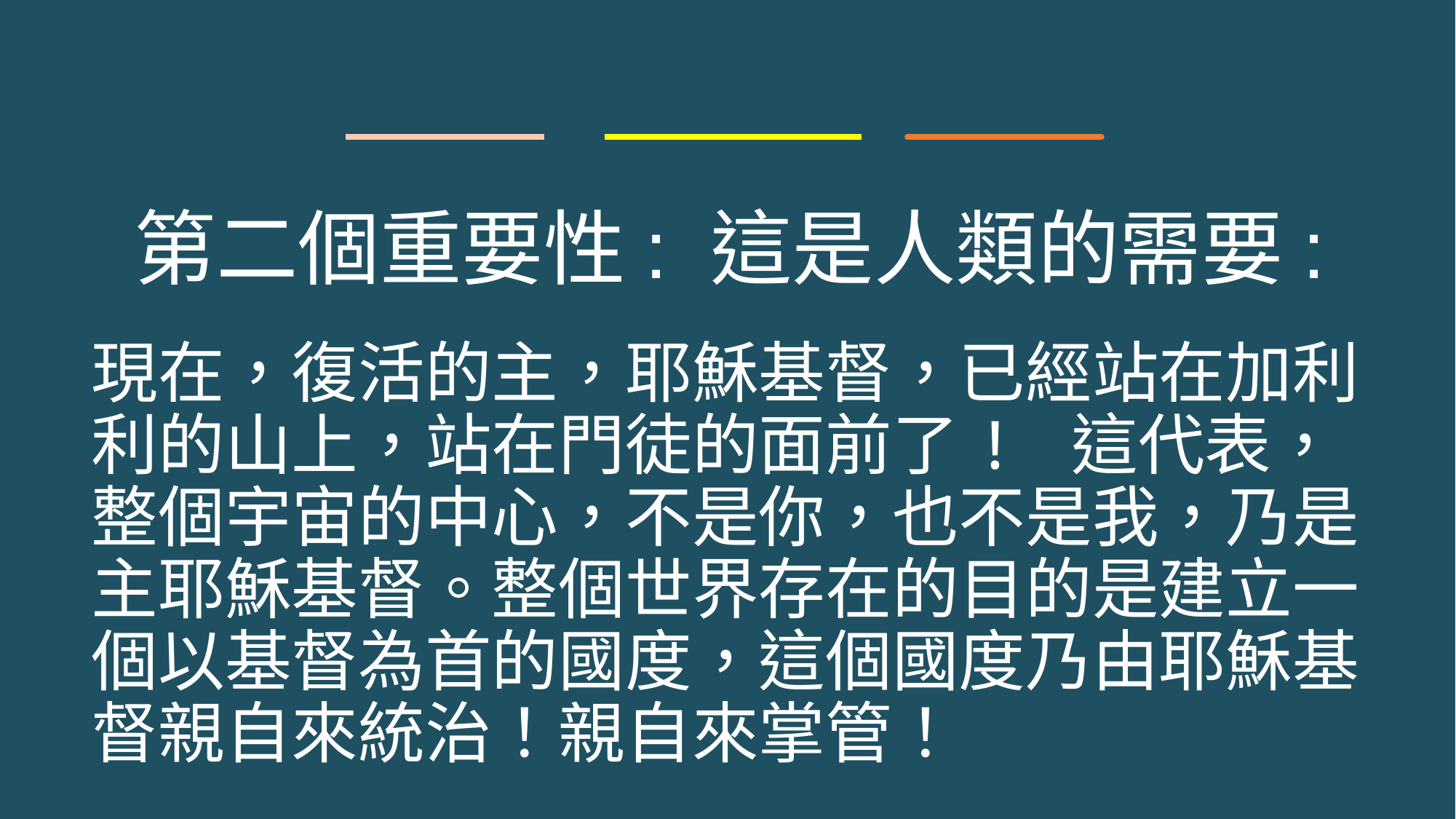

第二個重要性: 這是人類的需要:
現在，復活的主，耶穌基督，已經站在加利利的山上，站在門徒的面前了! 這代表，整個宇宙的中心，不是你，也不是我，乃是主耶穌基督。整個世界存在的目的是建立一個以基督為首的國度，這個國度乃由耶穌基督親自來統治！親自來掌管！